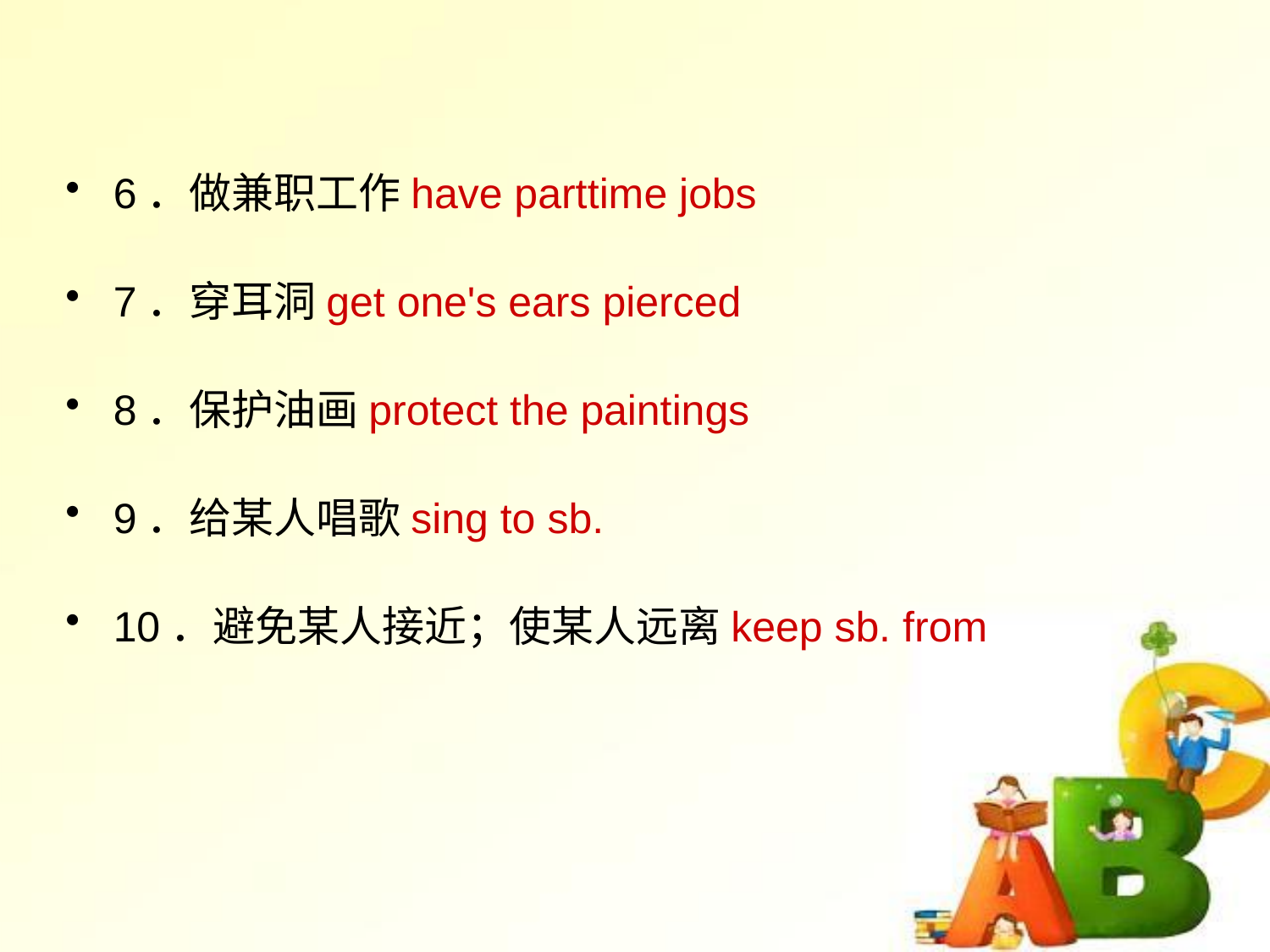

6．做兼职工作have part­time jobs

7．穿耳洞get one's ears pierced

8．保护油画protect the paintings

9．给某人唱歌sing to sb.

10．避免某人接近；使某人远离keep sb. from